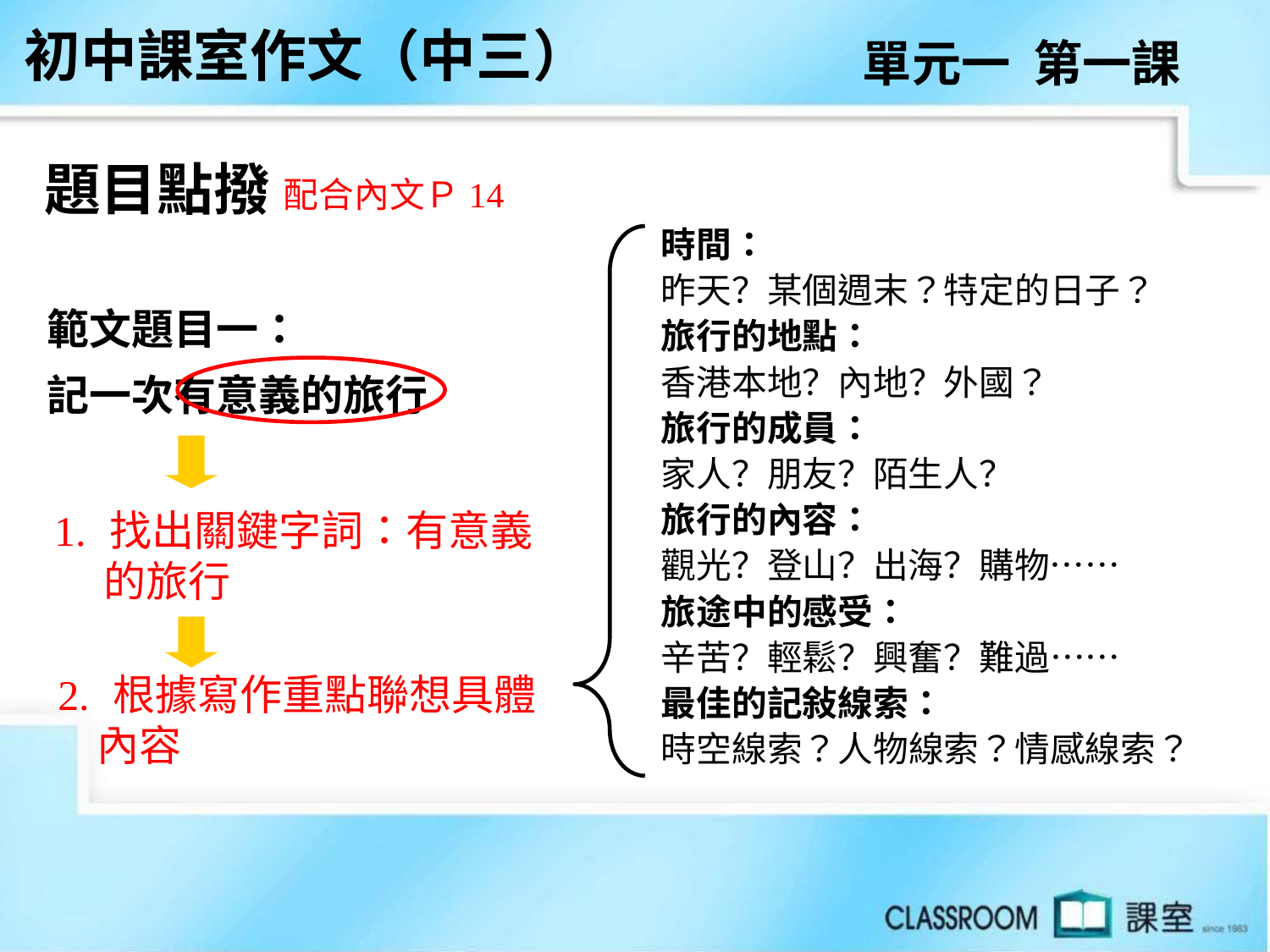

初中課室作文（中三）
單元一  第一課
題目點撥
配合內文Ｐ14
時間：
昨天？某個週末？特定的日子？
旅行的地點：
香港本地？內地？外國？
旅行的成員：
家人？朋友？陌生人？
旅行的內容：
觀光？登山？出海？購物……
旅途中的感受：
辛苦？輕鬆？興奮？難過……
最佳的記敍線索：
時空線索？人物線索？情感線索？

範文題目一：
記一次有意義的旅行

1. 找出關鍵字詞：有意義的旅行

2. 根據寫作重點聯想具體
   內容